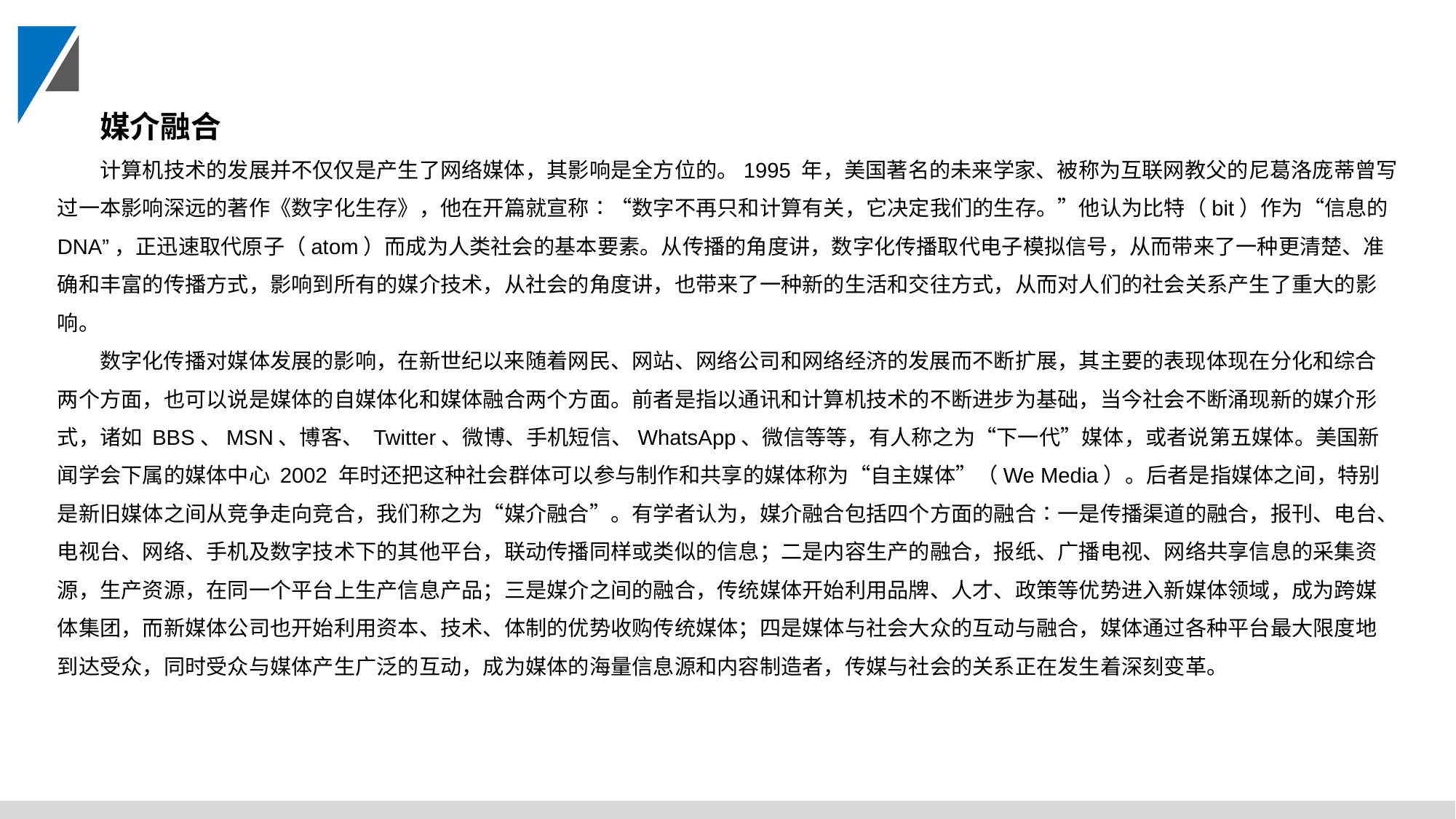

媒介融合
计算机技术的发展并不仅仅是产生了网络媒体，其影响是全方位的。1995 年，美国著名的未来学家、被称为互联网教父的尼葛洛庞蒂曾写过一本影响深远的著作《数字化生存》，他在开篇就宣称∶“数字不再只和计算有关，它决定我们的生存。”他认为比特（bit）作为“信息的 DNA”，正迅速取代原子（atom）而成为人类社会的基本要素。从传播的角度讲，数字化传播取代电子模拟信号，从而带来了一种更清楚、准确和丰富的传播方式，影响到所有的媒介技术，从社会的角度讲，也带来了一种新的生活和交往方式，从而对人们的社会关系产生了重大的影响。
数字化传播对媒体发展的影响，在新世纪以来随着网民、网站、网络公司和网络经济的发展而不断扩展，其主要的表现体现在分化和综合两个方面，也可以说是媒体的自媒体化和媒体融合两个方面。前者是指以通讯和计算机技术的不断进步为基础，当今社会不断涌现新的媒介形式，诸如 BBS、MSN、博客、 Twitter、微博、手机短信、WhatsApp、微信等等，有人称之为“下一代”媒体，或者说第五媒体。美国新闻学会下属的媒体中心 2002 年时还把这种社会群体可以参与制作和共享的媒体称为“自主媒体”（We Media）。后者是指媒体之间，特别是新旧媒体之间从竞争走向竞合，我们称之为“媒介融合”。有学者认为，媒介融合包括四个方面的融合∶一是传播渠道的融合，报刊、电台、电视台、网络、手机及数字技术下的其他平台，联动传播同样或类似的信息；二是内容生产的融合，报纸、广播电视、网络共享信息的采集资源，生产资源，在同一个平台上生产信息产品；三是媒介之间的融合，传统媒体开始利用品牌、人才、政策等优势进入新媒体领域，成为跨媒体集团，而新媒体公司也开始利用资本、技术、体制的优势收购传统媒体；四是媒体与社会大众的互动与融合，媒体通过各种平台最大限度地到达受众，同时受众与媒体产生广泛的互动，成为媒体的海量信息源和内容制造者，传媒与社会的关系正在发生着深刻变革。